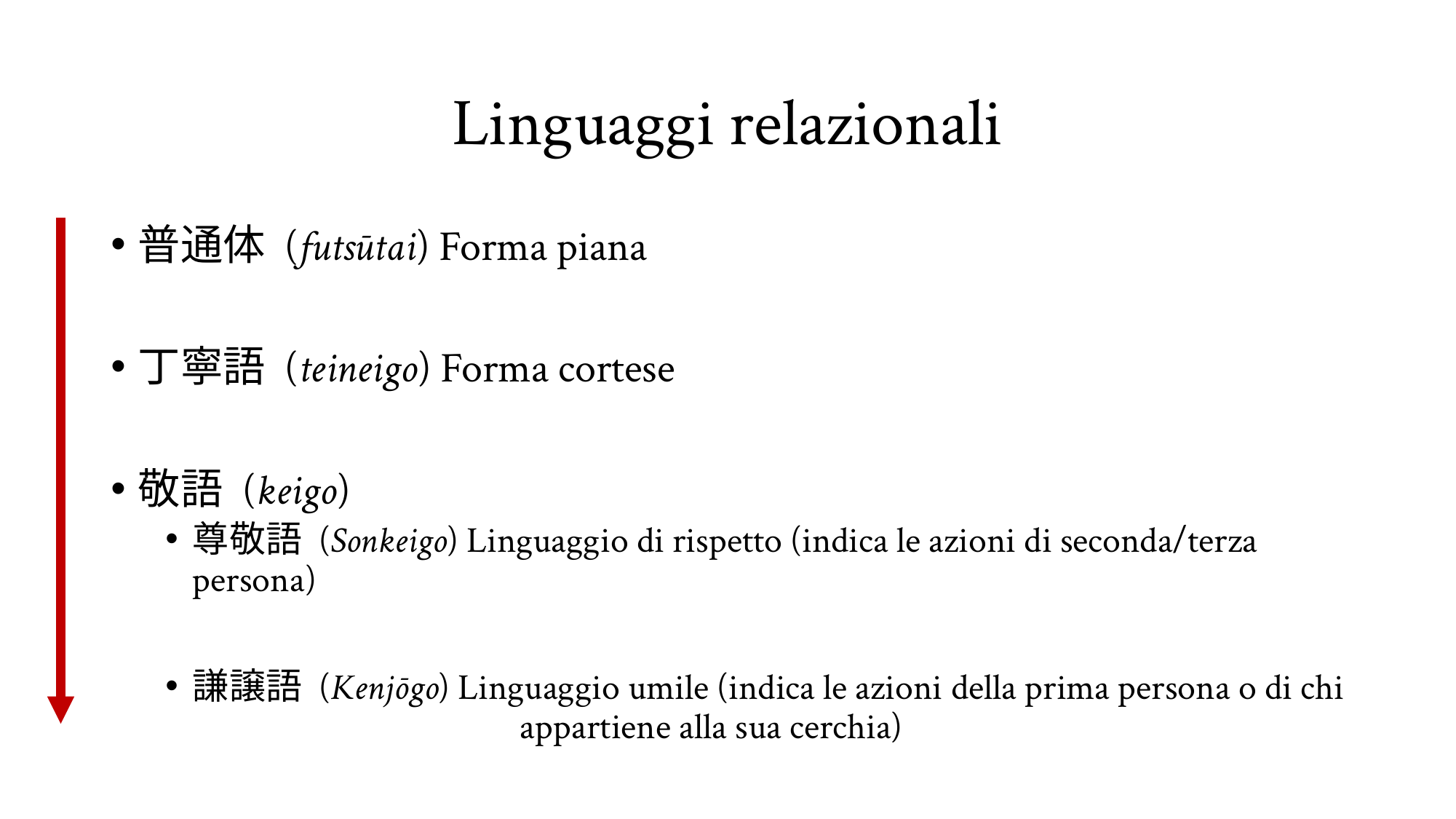

# Linguaggi relazionali
普通体 (futsūtai) Forma piana

丁寧語 (teineigo) Forma cortese

敬語 (keigo)
尊敬語 (Sonkeigo) Linguaggio di rispetto (indica le azioni di seconda/terza persona)

謙譲語 (Kenjōgo) Linguaggio umile (indica le azioni della prima persona o di chi 			appartiene alla sua cerchia)